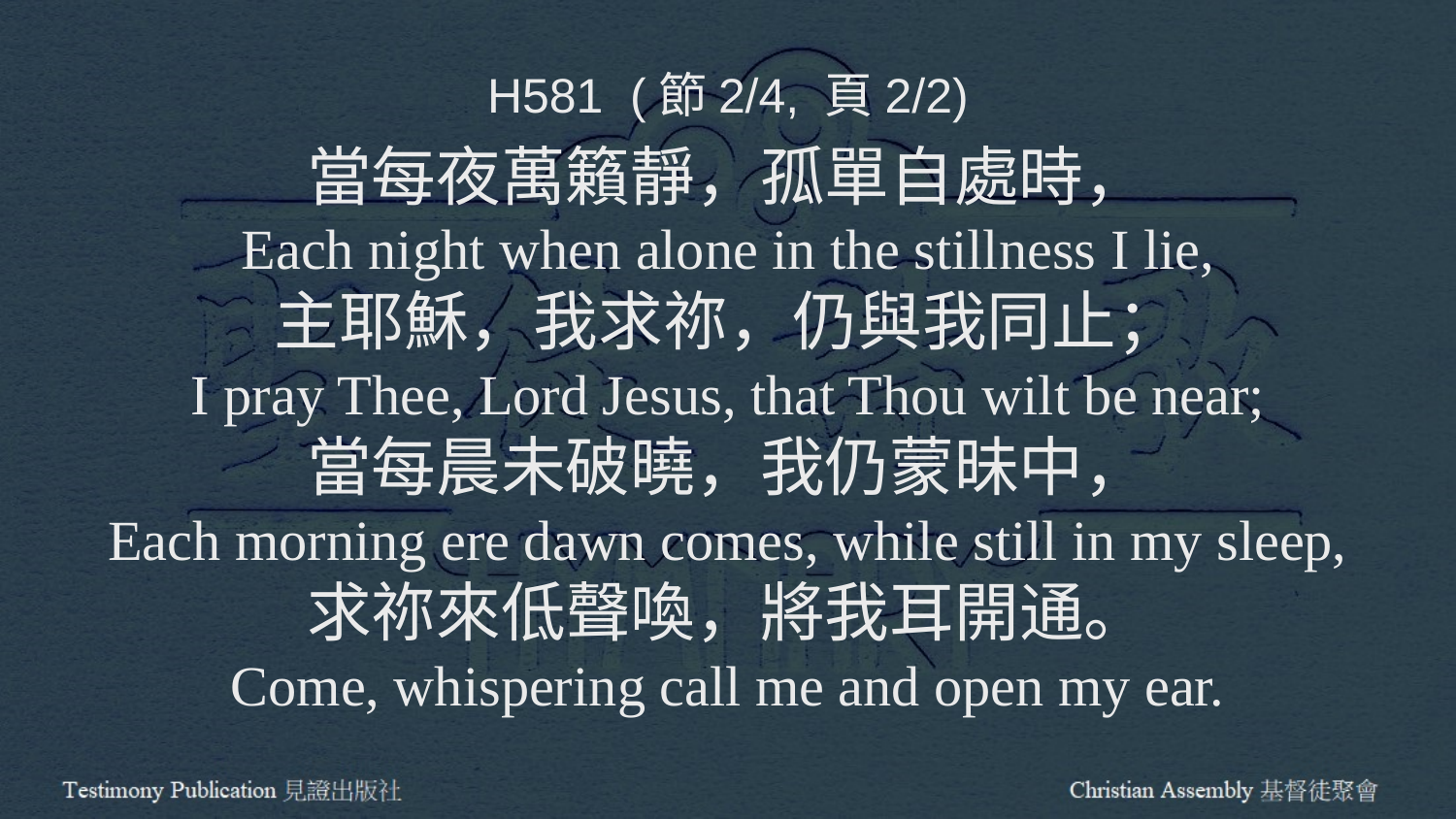

H581  (節2/4, 頁2/2)
當每夜萬籟靜，孤單自處時，
Each night when alone in the stillness I lie,
主耶穌，我求祢，仍與我同止；
I pray Thee, Lord Jesus, that Thou wilt be near;
當每晨未破曉，我仍蒙昧中，
Each morning ere dawn comes, while still in my sleep,
求祢來低聲喚，將我耳開通。
Come, whispering call me and open my ear.